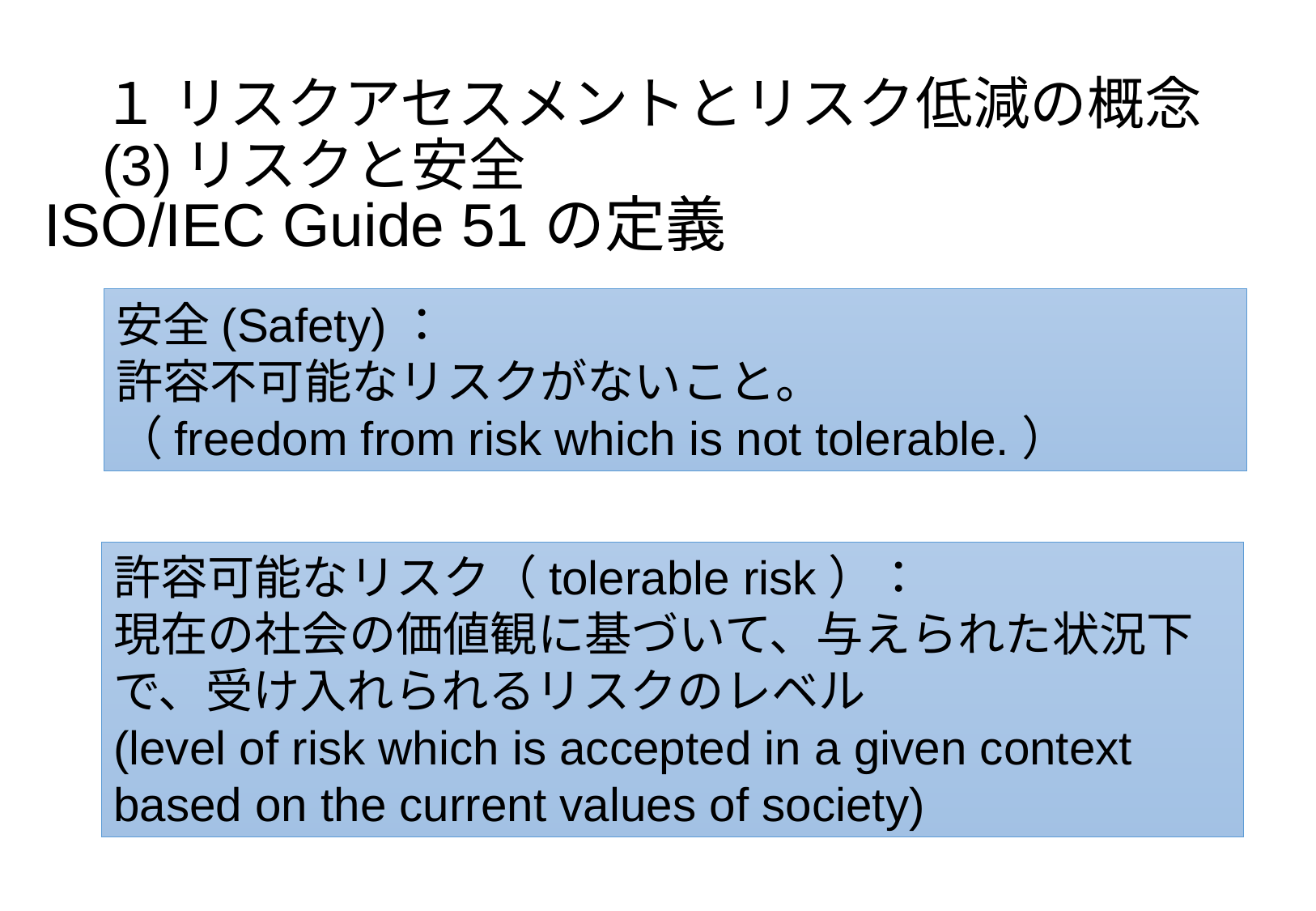

# １ リスクアセスメントとリスク低減の概念 (3)リスクと安全
ISO/IEC Guide 51の定義

安全(Safety)：
許容不可能なリスクがないこと。
（freedom from risk which is not tolerable.）
許容可能なリスク（tolerable risk）：
現在の社会の価値観に基づいて、与えられた状況下で、受け入れられるリスクのレベル
(level of risk which is accepted in a given context based on the current values of society)